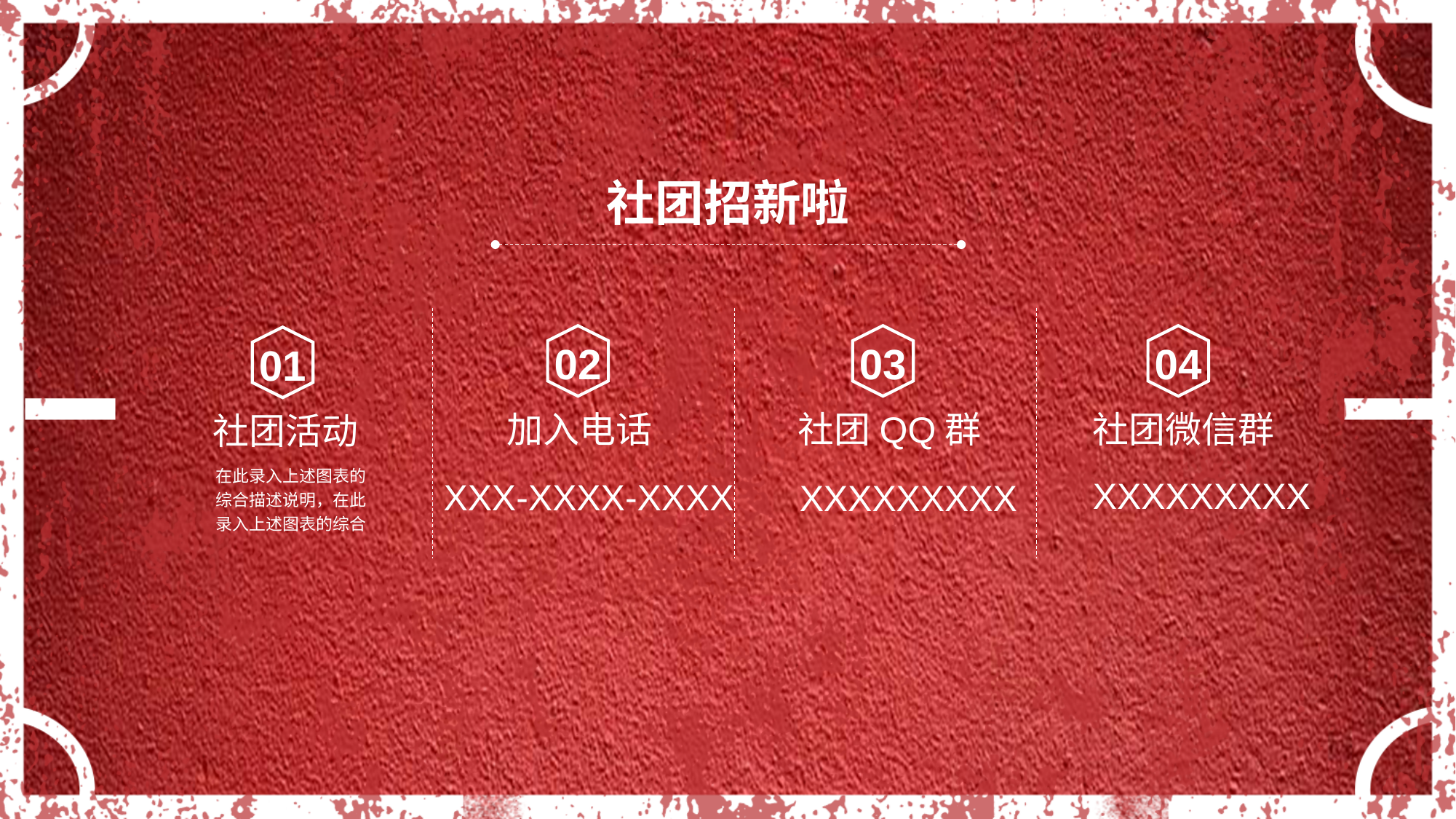

社团招新啦

02

03

04

01
社团微信群
社团QQ群
加入电话
社团活动
在此录入上述图表的综合描述说明，在此录入上述图表的综合
XXXXXXXXX
XXX-XXXX-XXXX
XXXXXXXXX